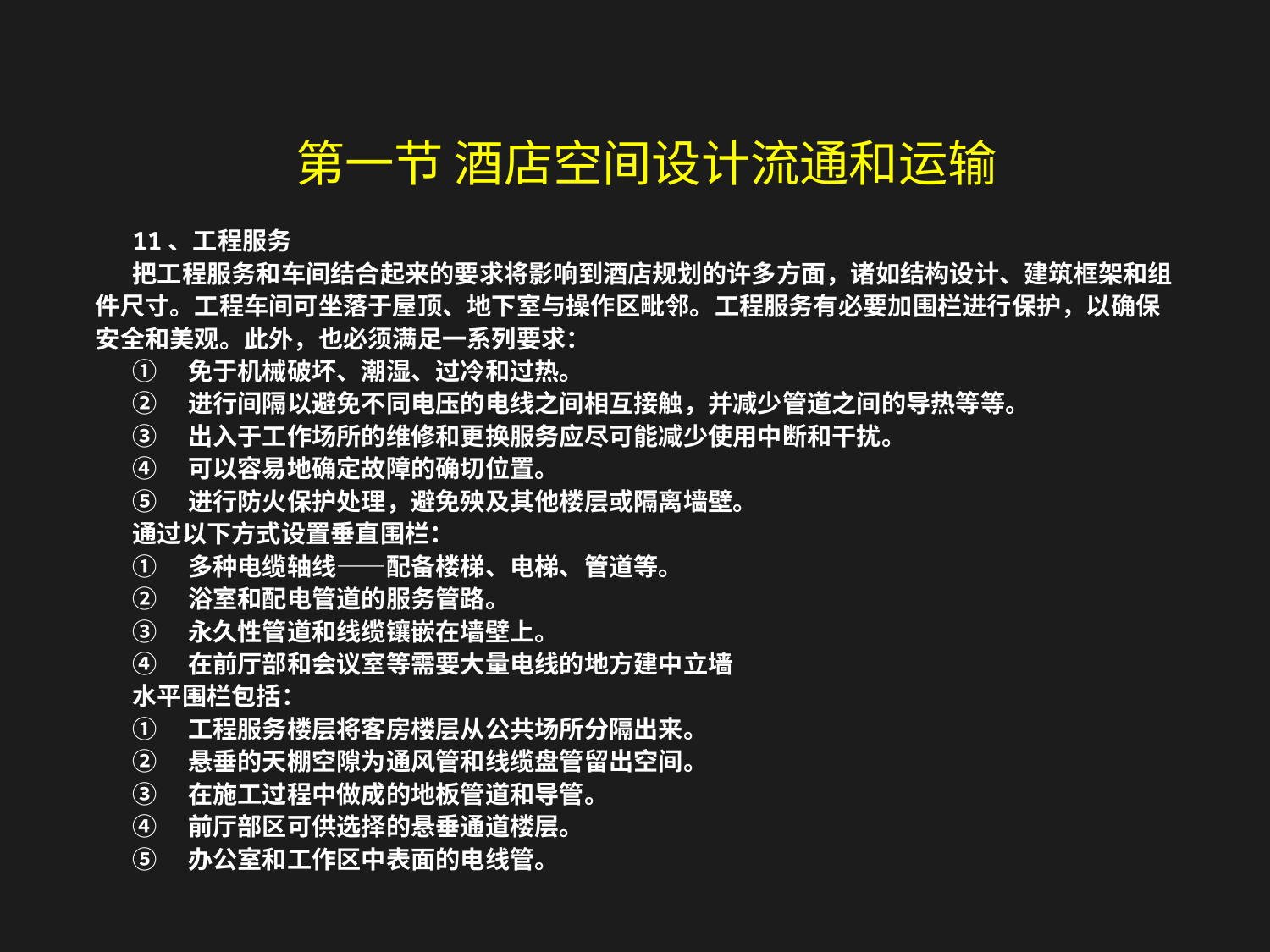

第一节 酒店空间设计流通和运输
11、工程服务
把工程服务和车间结合起来的要求将影响到酒店规划的许多方面，诸如结构设计、建筑框架和组件尺寸。工程车间可坐落于屋顶、地下室与操作区毗邻。工程服务有必要加围栏进行保护，以确保安全和美观。此外，也必须满足一系列要求：
①　免于机械破坏、潮湿、过冷和过热。
②　进行间隔以避免不同电压的电线之间相互接触，并减少管道之间的导热等等。
③　出入于工作场所的维修和更换服务应尽可能减少使用中断和干扰。
④　可以容易地确定故障的确切位置。
⑤　进行防火保护处理，避免殃及其他楼层或隔离墙壁。
通过以下方式设置垂直围栏：
①　多种电缆轴线——配备楼梯、电梯、管道等。
②　浴室和配电管道的服务管路。
③　永久性管道和线缆镶嵌在墙壁上。
④　在前厅部和会议室等需要大量电线的地方建中立墙
水平围栏包括：
①　工程服务楼层将客房楼层从公共场所分隔出来。
②　悬垂的天棚空隙为通风管和线缆盘管留出空间。
③　在施工过程中做成的地板管道和导管。
④　前厅部区可供选择的悬垂通道楼层。
⑤　办公室和工作区中表面的电线管。